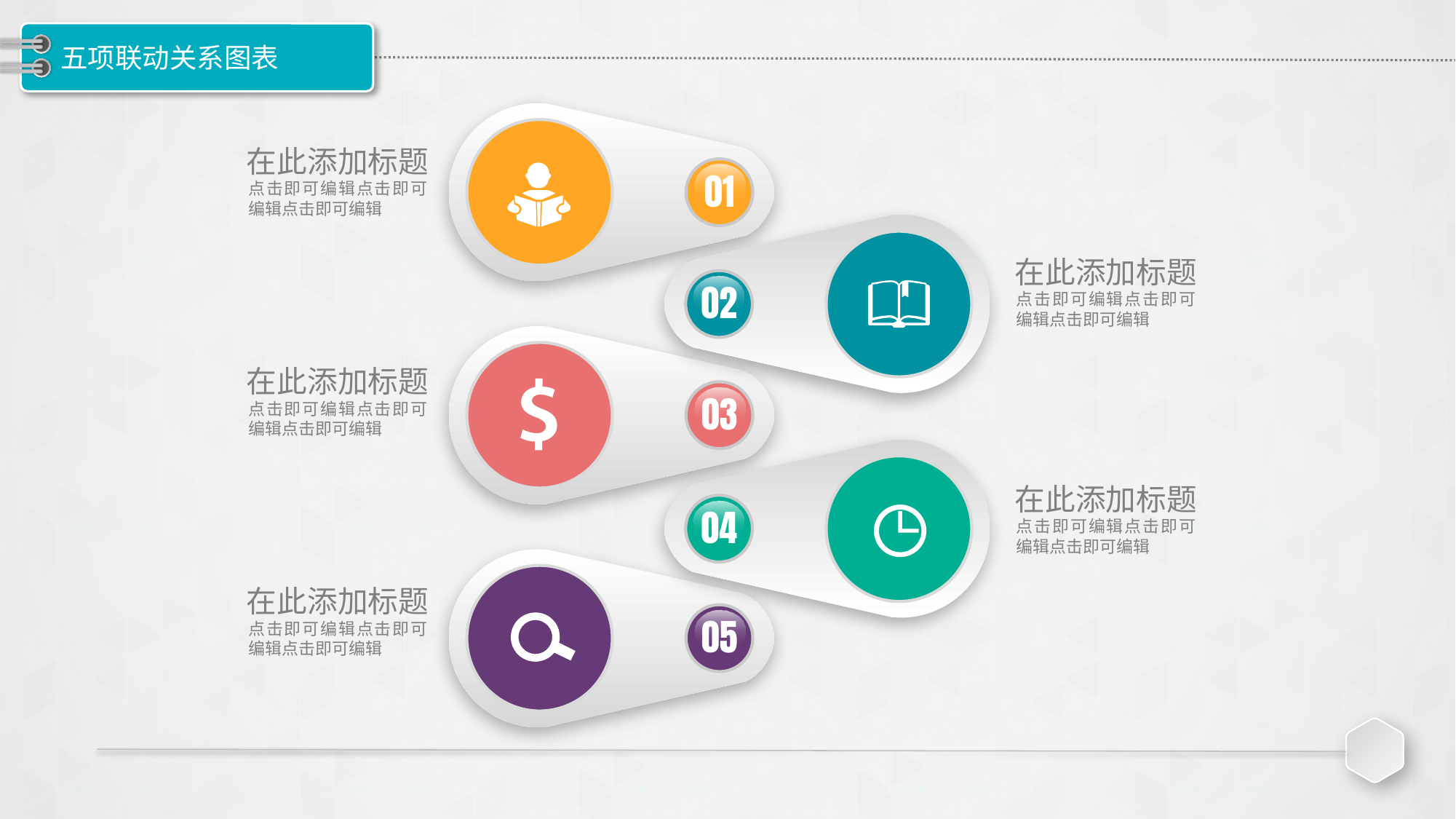

# 五项联动关系图表

01
在此添加标题
点击即可编辑点击即可编辑点击即可编辑

02
在此添加标题
点击即可编辑点击即可编辑点击即可编辑

03
在此添加标题
点击即可编辑点击即可编辑点击即可编辑

04
在此添加标题
点击即可编辑点击即可编辑点击即可编辑

05
在此添加标题
点击即可编辑点击即可编辑点击即可编辑

90